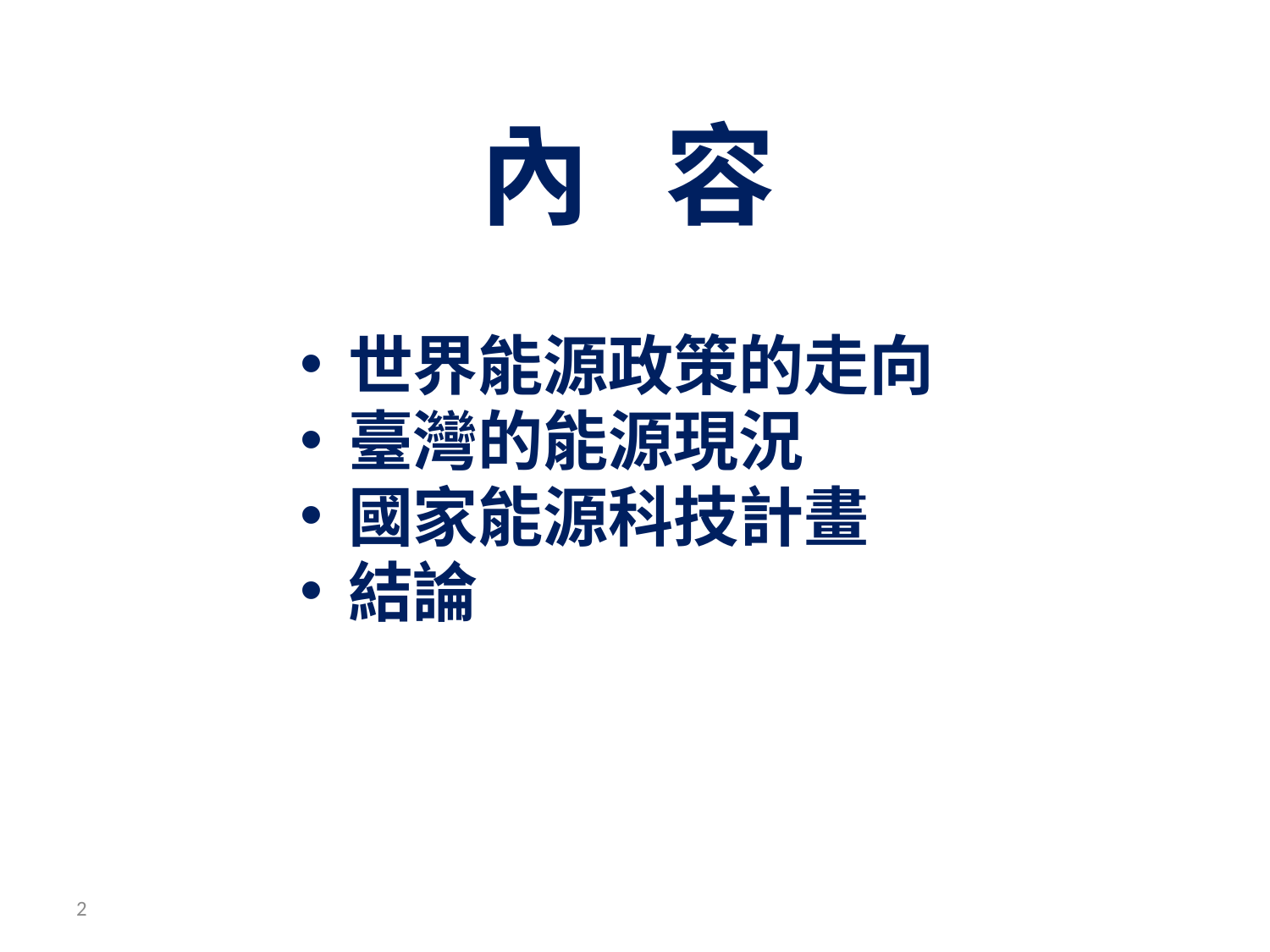

# 內   容

世界能源政策的走向
臺灣的能源現況
國家能源科技計畫
結論
2